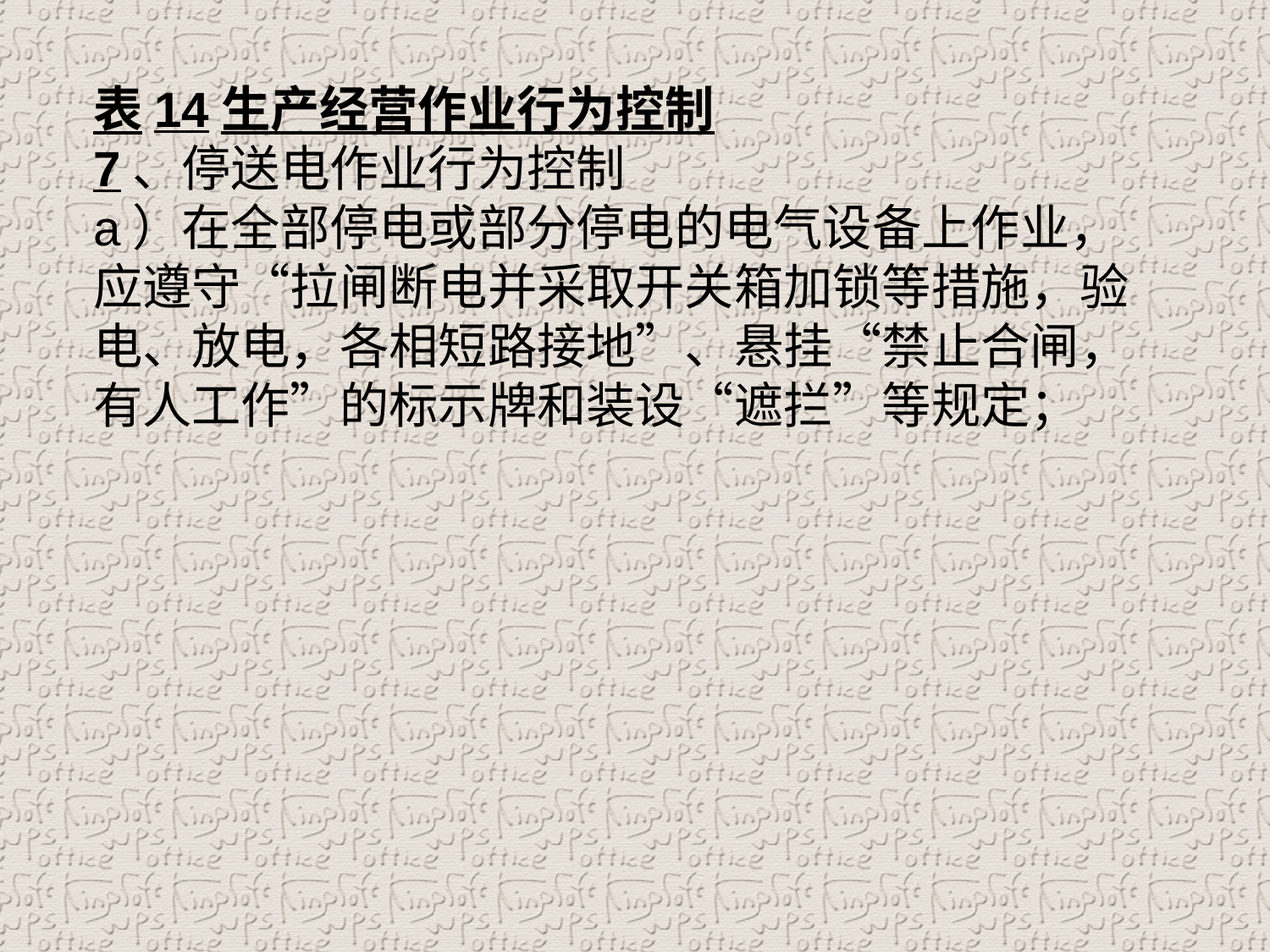

表14生产经营作业行为控制7、停送电作业行为控制a）在全部停电或部分停电的电气设备上作业，应遵守“拉闸断电并采取开关箱加锁等措施，验电、放电，各相短路接地”、悬挂“禁止合闸，有人工作”的标示牌和装设“遮拦”等规定；